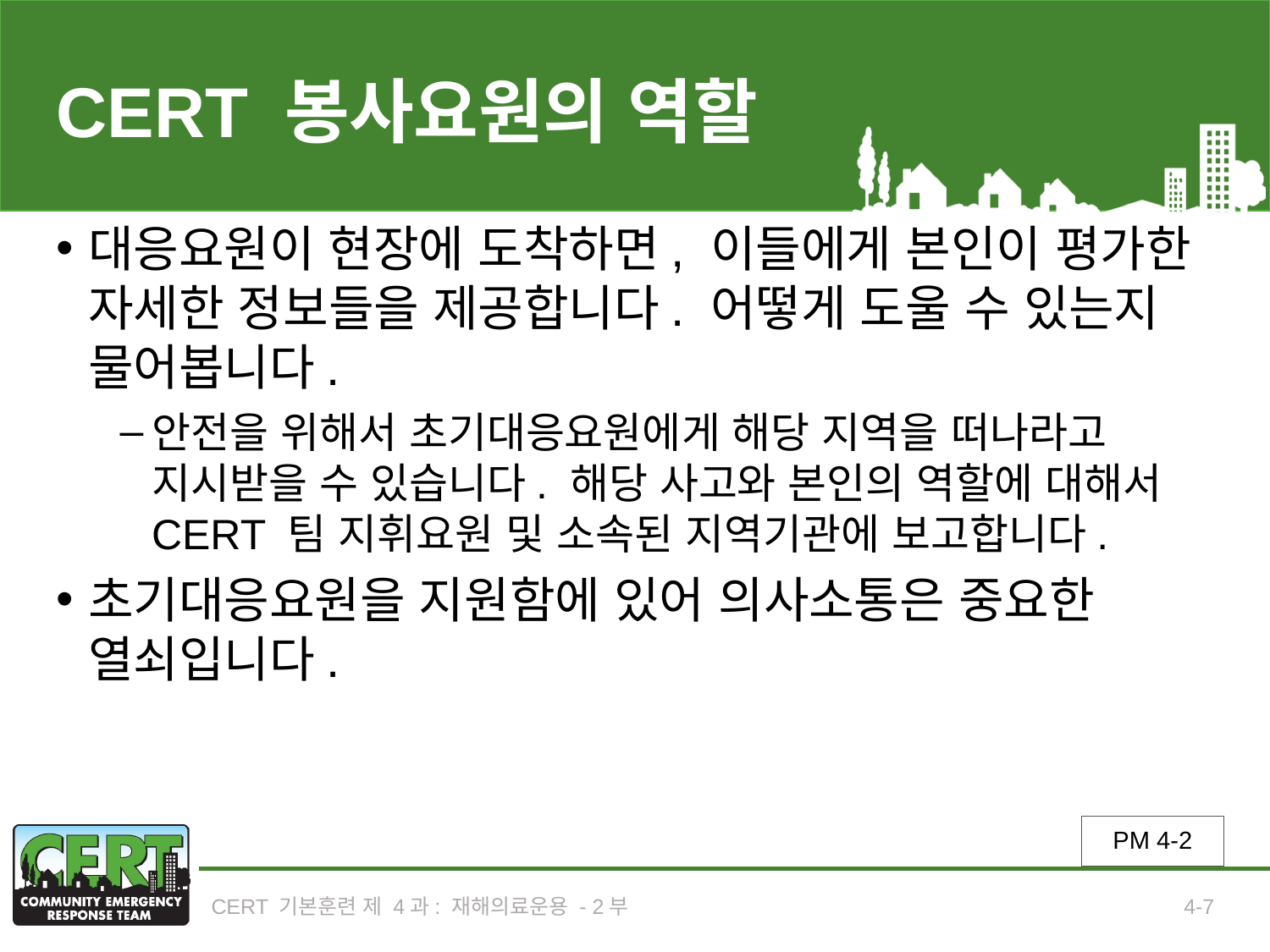

# CERT 봉사요원의 역할
대응요원이 현장에 도착하면, 이들에게 본인이 평가한 자세한 정보들을 제공합니다. 어떻게 도울 수 있는지 물어봅니다.
안전을 위해서 초기대응요원에게 해당 지역을 떠나라고 지시받을 수 있습니다. 해당 사고와 본인의 역할에 대해서CERT 팀 지휘요원 및 소속된 지역기관에 보고합니다.
초기대응요원을 지원함에 있어 의사소통은 중요한 열쇠입니다.
PM 4-2
CERT 기본훈련 제 4과: 재해의료운용 - 2부
4-7